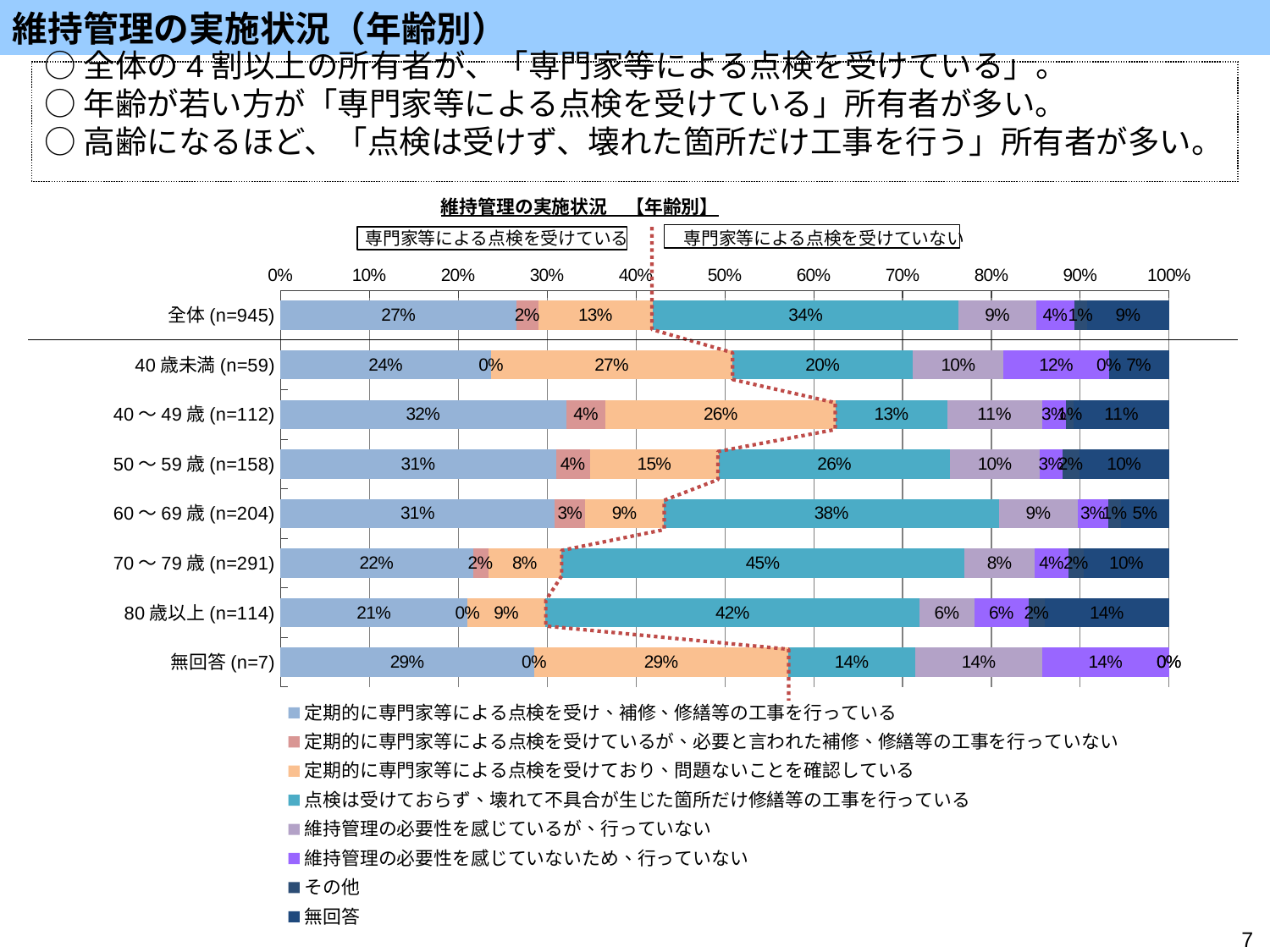

維持管理の実施状況（年齢別）
○全体の4割以上の所有者が、「専門家等による点検を受けている」。
○年齢が若い方が「専門家等による点検を受けている」所有者が多い。
○高齢になるほど、「点検は受けず、壊れた箇所だけ工事を行う」所有者が多い。

### Chart: 維持管理の実施状況　【年齢別】

| Category | 定期的に専門家等による点検を受け、補修、修繕等の工事を行っている | 定期的に専門家等による点検を受けているが、必要と言われた補修、修繕等の工事を行っていない | 定期的に専門家等による点検を受けており、問題ないことを確認している | 点検は受けておらず、壊れて不具合が生じた箇所だけ修繕等の工事を行っている | 維持管理の必要性を感じているが、行っていない | 維持管理の必要性を感じていないため、行っていない | その他 | 無回答 |
|---|---|---|---|---|---|---|---|---|
| 全体(n=945) | 0.2656084656084656 | 0.02433862433862434 | 0.1291005291005291 | 0.3439153439153439 | 0.08783068783068783 | 0.042328042328042326 | 0.014814814814814815 | 0.09206349206349207 |
| 40歳未満(n=59) | 0.23728813559322035 | 0.0 | 0.2711864406779661 | 0.2033898305084746 | 0.1016949152542373 | 0.11864406779661017 | 0.0 | 0.06779661016949153 |
| 40～49歳(n=112) | 0.32142857142857145 | 0.044642857142857144 | 0.25892857142857145 | 0.125 | 0.10714285714285714 | 0.026785714285714284 | 0.008928571428571428 | 0.10714285714285714 |
| 50～59歳(n=158) | 0.310126582278481 | 0.0379746835443038 | 0.14556962025316456 | 0.25949367088607594 | 0.10126582278481013 | 0.02531645569620253 | 0.0189873417721519 | 0.10126582278481013 |
| 60～69歳(n=204) | 0.3088235294117647 | 0.03431372549019608 | 0.08823529411764706 | 0.37745098039215685 | 0.08823529411764706 | 0.03431372549019608 | 0.014705882352941176 | 0.05392156862745098 |
| 70～79歳(n=291) | 0.21649484536082475 | 0.01718213058419244 | 0.08247422680412371 | 0.4536082474226804 | 0.07903780068728522 | 0.037800687285223365 | 0.01718213058419244 | 0.09621993127147767 |
| 80歳以上(n=114) | 0.21052631578947367 | 0.0 | 0.08771929824561403 | 0.42105263157894735 | 0.06140350877192982 | 0.06140350877192982 | 0.017543859649122806 | 0.14035087719298245 |
| 無回答(n=7) | 0.2857142857142857 | 0.0 | 0.2857142857142857 | 0.14285714285714285 | 0.14285714285714285 | 0.14285714285714285 | 0.0 | 0.0 |
専門家等による点検を受けている

専門家等による点検を受けていない

7